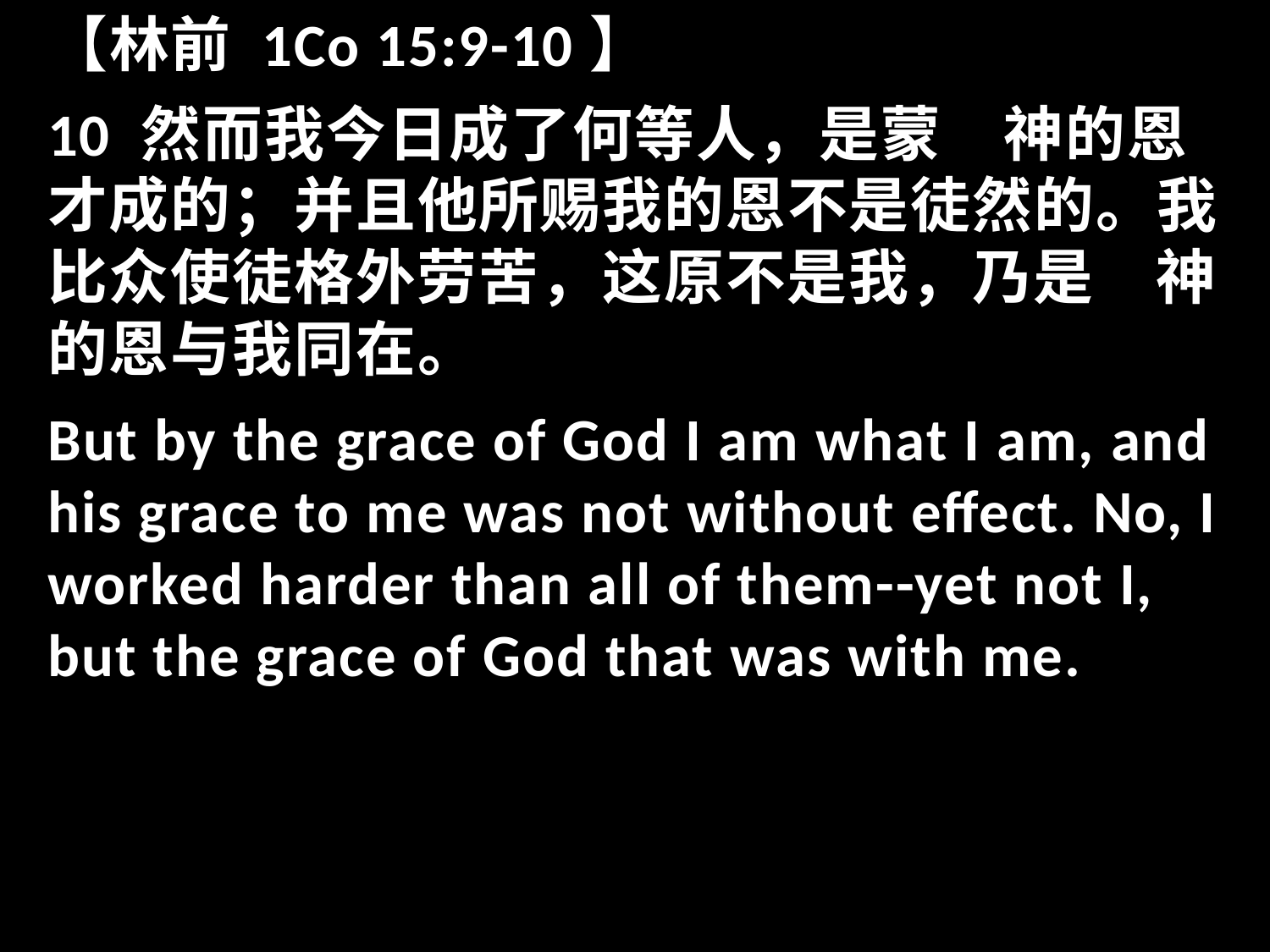

【林前 1Co 15:9-10】
10 然而我今日成了何等人，是蒙　神的恩才成的；并且他所赐我的恩不是徒然的。我比众使徒格外劳苦，这原不是我，乃是　神的恩与我同在。
But by the grace of God I am what I am, and his grace to me was not without effect. No, I worked harder than all of them--yet not I, but the grace of God that was with me.